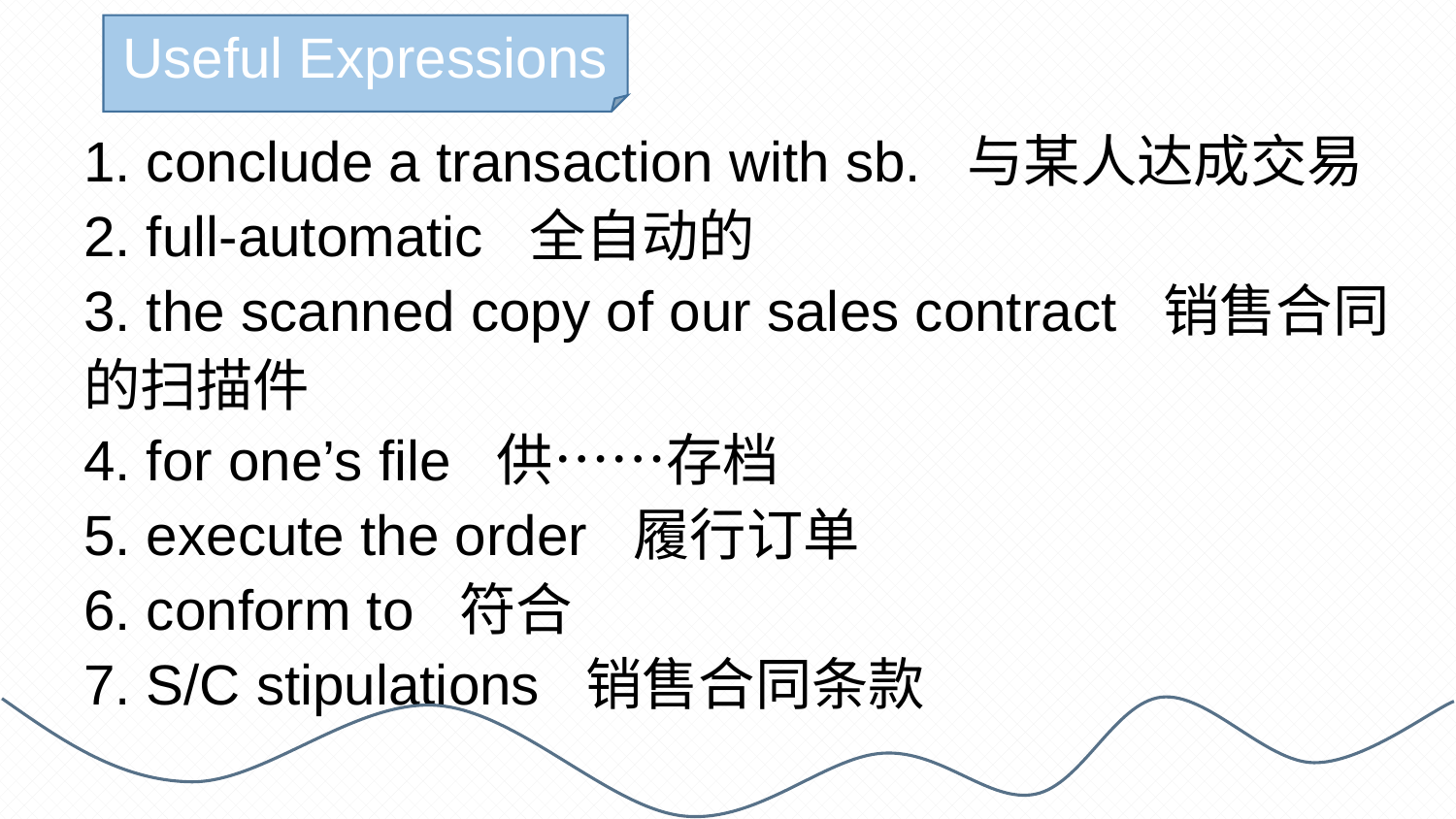

Useful Expressions
1. conclude a transaction with sb.  与某人达成交易
2. full-automatic  全自动的
3. the scanned copy of our sales contract  销售合同的扫描件
4. for one’s file  供……存档
5. execute the order  履行订单
6. conform to  符合
7. S/C stipulations  销售合同条款